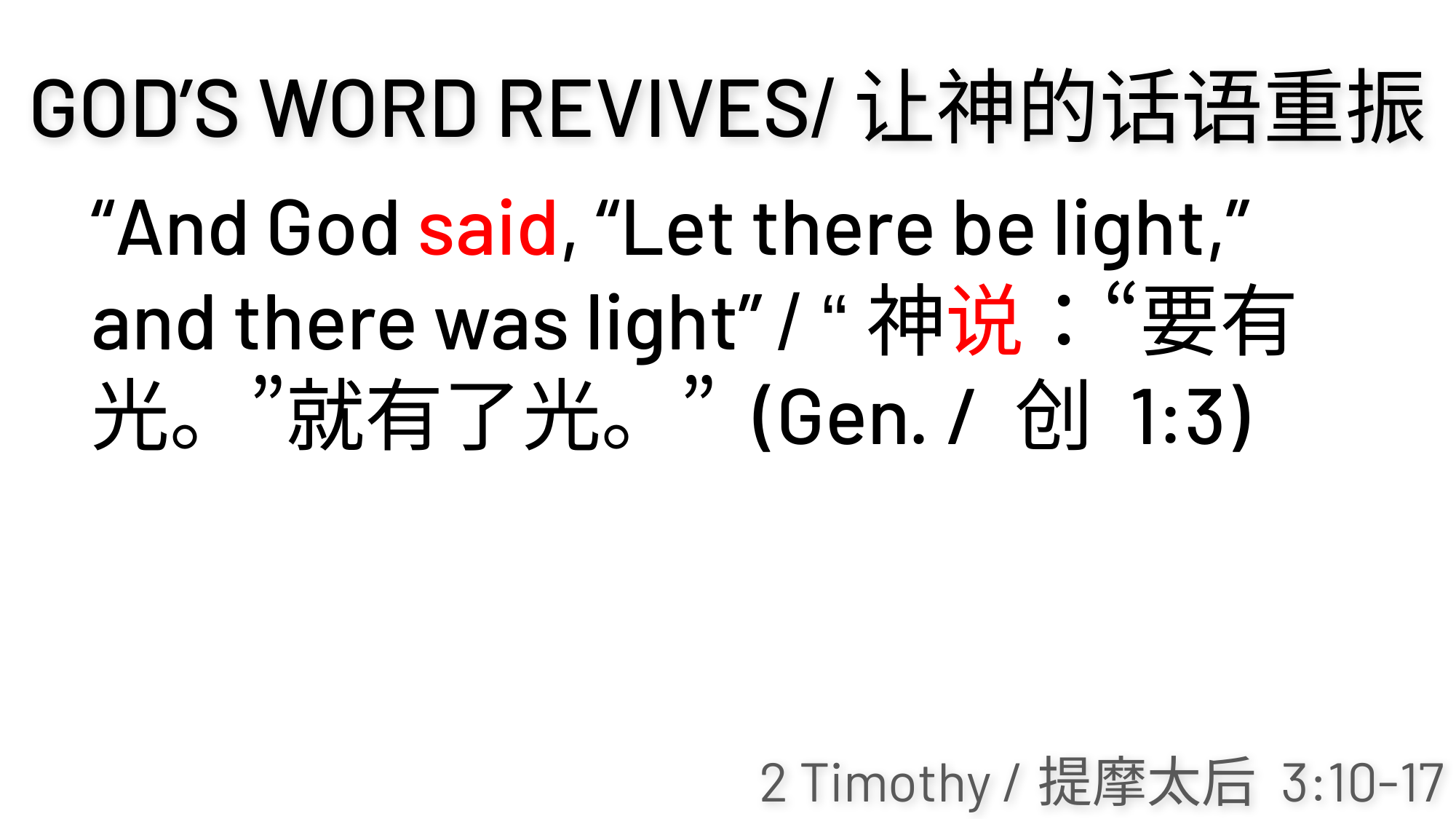

GOD’S WORD REVIVES/让神的话语重振
“And God said, “Let there be light,” and there was light” / “神说：“要有光。”就有了光。” (Gen. / 创 1:3)
2 Timothy /提摩太后 3:10-17